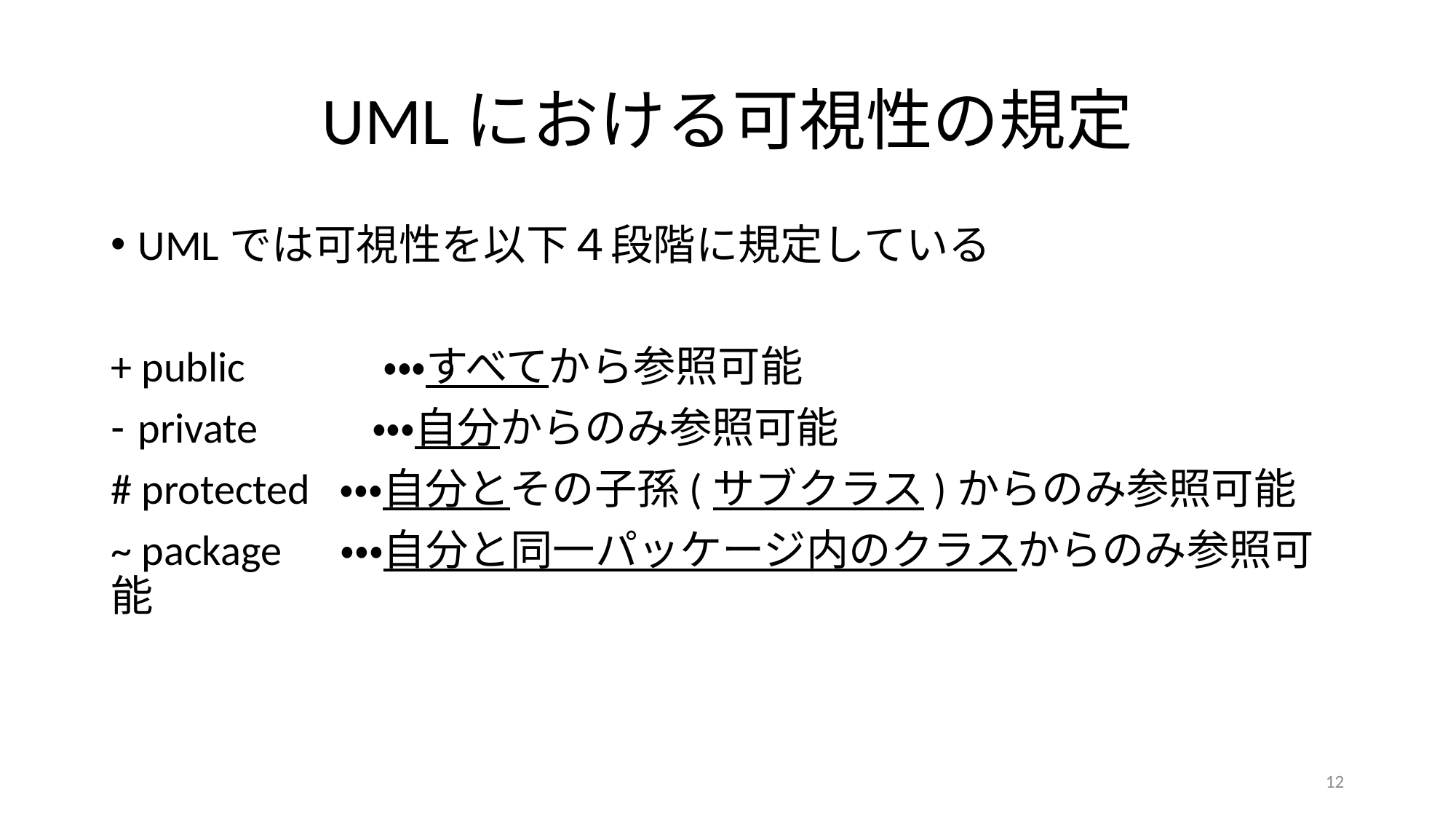

# UMLにおける可視性の規定
UMLでは可視性を以下４段階に規定している

+ public　　　・・・すべてから参照可能
private　　  ・・・自分からのみ参照可能
# protected  ・・・自分とその子孫(サブクラス)からのみ参照可能
~ package     ・・・自分と同一パッケージ内のクラスからのみ参照可能
12